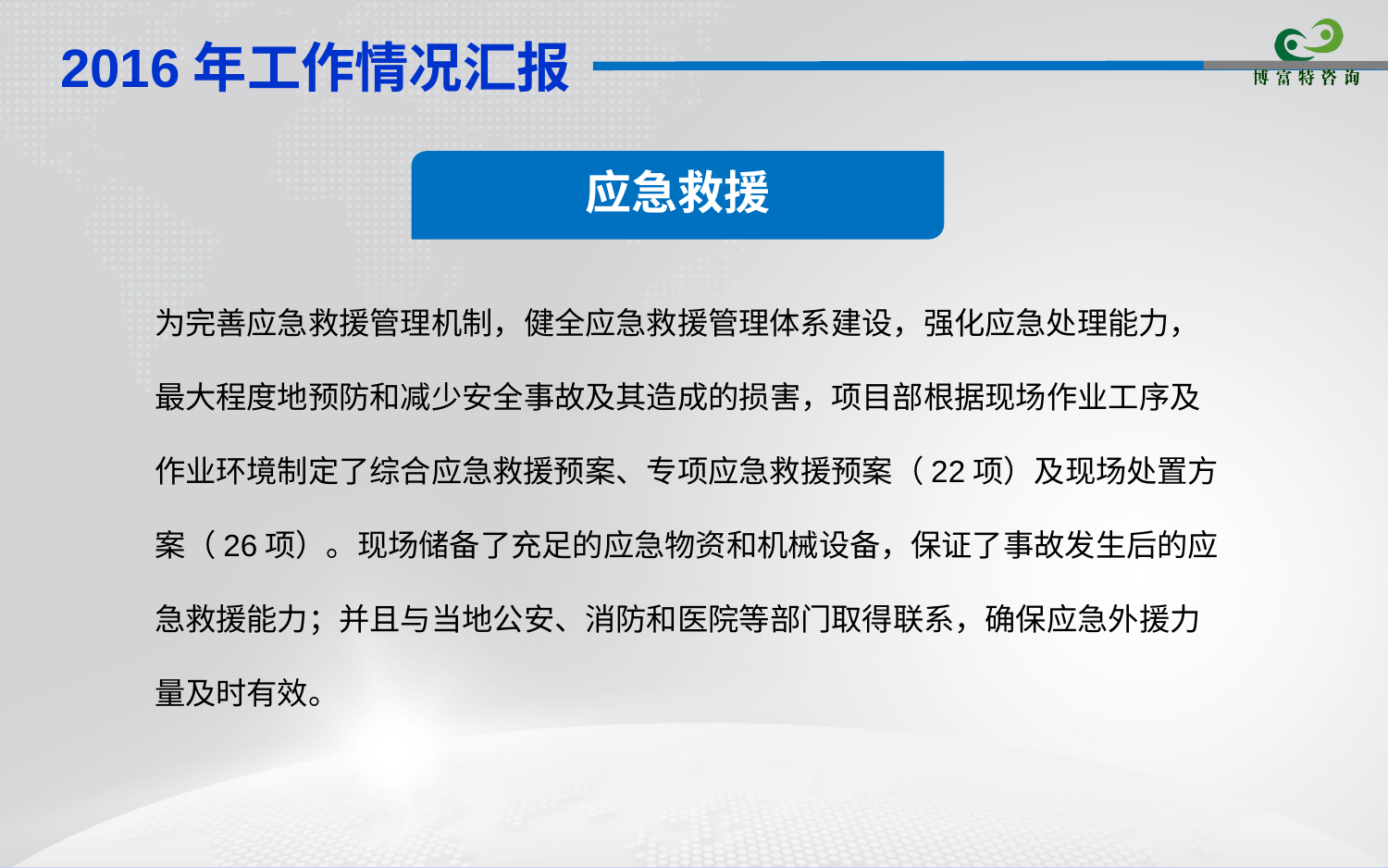

应急救援
为完善应急救援管理机制，健全应急救援管理体系建设，强化应急处理能力，最大程度地预防和减少安全事故及其造成的损害，项目部根据现场作业工序及作业环境制定了综合应急救援预案、专项应急救援预案（22项）及现场处置方案（26项）。现场储备了充足的应急物资和机械设备，保证了事故发生后的应急救援能力；并且与当地公安、消防和医院等部门取得联系，确保应急外援力量及时有效。